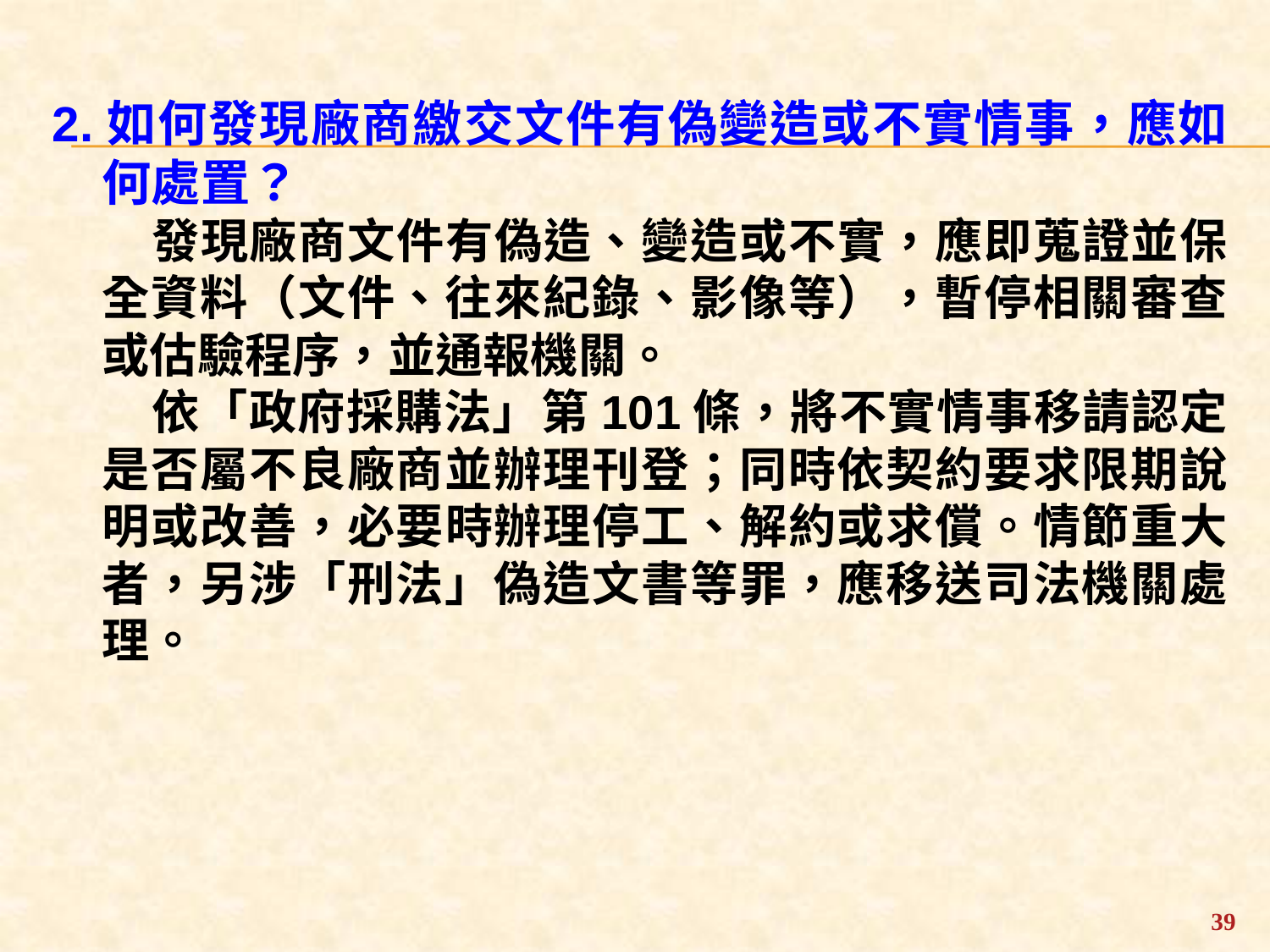

2.如何發現廠商繳交文件有偽變造或不實情事，應如何處置？
發現廠商文件有偽造、變造或不實，應即蒐證並保全資料（文件、往來紀錄、影像等），暫停相關審查或估驗程序，並通報機關。
依「政府採購法」第101條，將不實情事移請認定是否屬不良廠商並辦理刊登；同時依契約要求限期說明或改善，必要時辦理停工、解約或求償。情節重大者，另涉「刑法」偽造文書等罪，應移送司法機關處理。
39